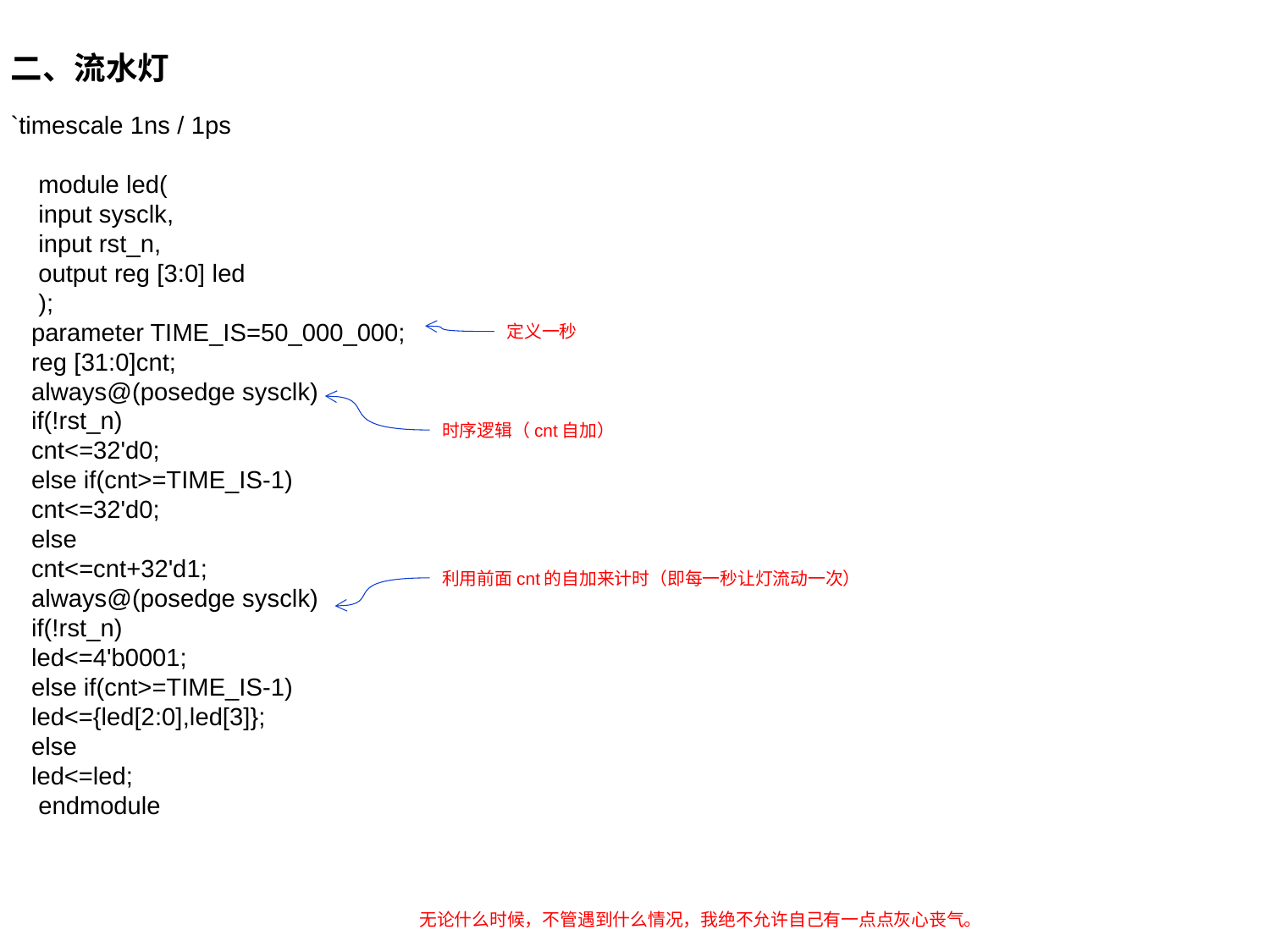

二、流水灯
`timescale 1ns / 1ps

    module led(
    input sysclk,
    input rst_n,
    output reg [3:0] led
    );
   parameter TIME_IS=50_000_000;
   reg [31:0]cnt;
   always@(posedge sysclk)
   if(!rst_n)
   cnt<=32'd0;
   else if(cnt>=TIME_IS-1)
   cnt<=32'd0;
   else
   cnt<=cnt+32'd1;
   always@(posedge sysclk)
   if(!rst_n)
   led<=4'b0001;
   else if(cnt>=TIME_IS-1)
   led<={led[2:0],led[3]};
   else
   led<=led;
    endmodule
定义一秒
时序逻辑（cnt自加）
利用前面cnt的自加来计时（即每一秒让灯流动一次）
无论什么时候，不管遇到什么情况，我绝不允许自己有一点点灰心丧气。